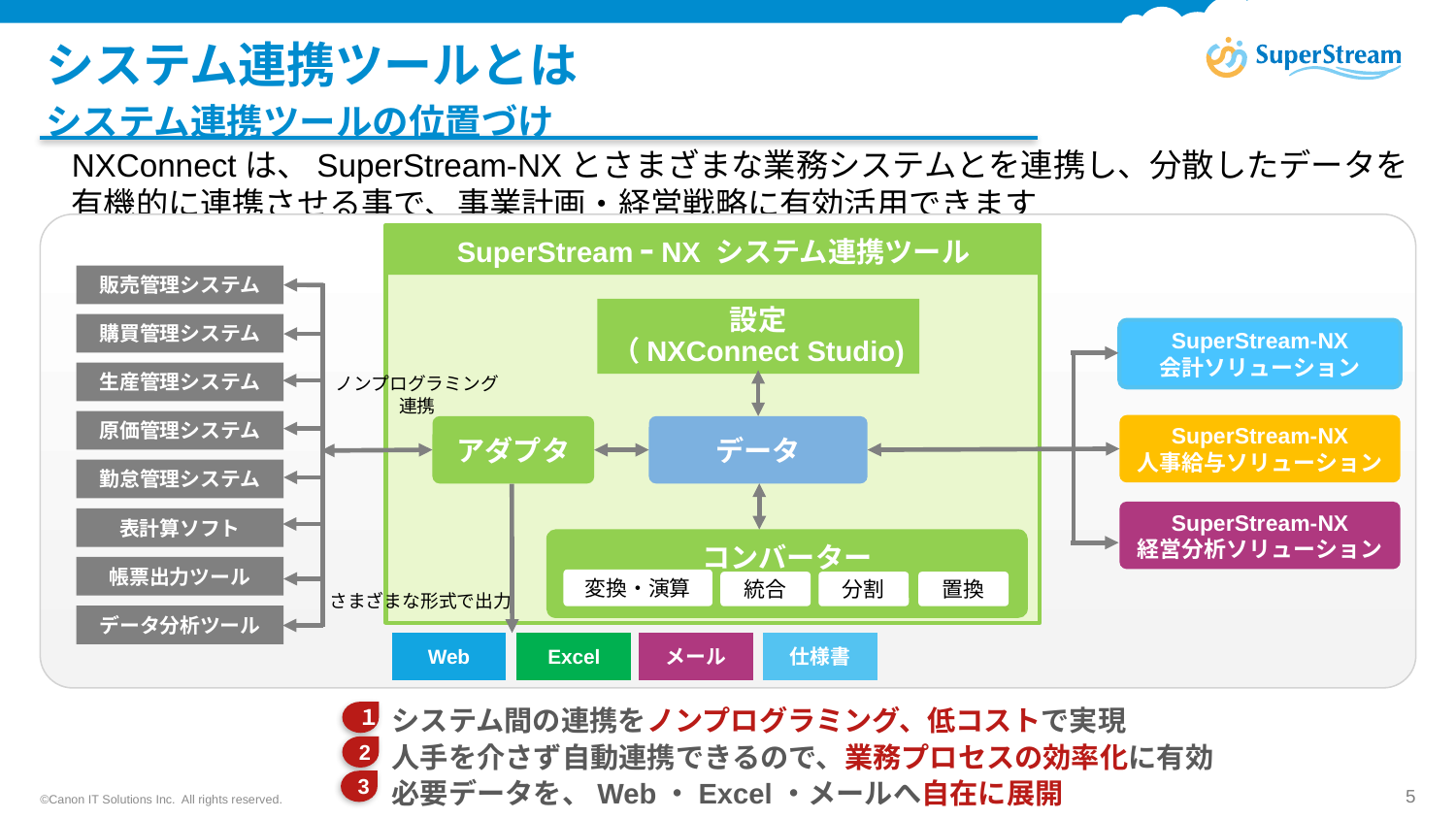

# システム連携ツールとは
システム連携ツールの位置づけ

NXConnectは、SuperStream-NXとさまざまな業務システムとを連携し、分散したデータを有機的に連携させる事で、事業計画・経営戦略に有効活用できます

SuperStreamｰNX システム連携ツール
販売管理システム
設定
（NXConnect Studio)
購買管理システム
SuperStream-NX
会計ソリューション
生産管理システム
ノンプログラミング
連携
原価管理システム
SuperStream-NX
人事給与ソリューション
アダプタ
データ
勤怠管理システム
SuperStream-NX
経営分析ソリューション
表計算ソフト
コンバーター

帳票出力ツール
変換・演算
統合
分割
置換
さまざまな形式で出力
データ分析ツール
Web
Excel
メール
仕様書
システム間の連携をノンプログラミング、低コストで実現
人手を介さず自動連携できるので、業務プロセスの効率化に有効
必要データを、Web・Excel・メールへ自在に展開
１
2
3
©Canon IT Solutions Inc.  All rights reserved.
5